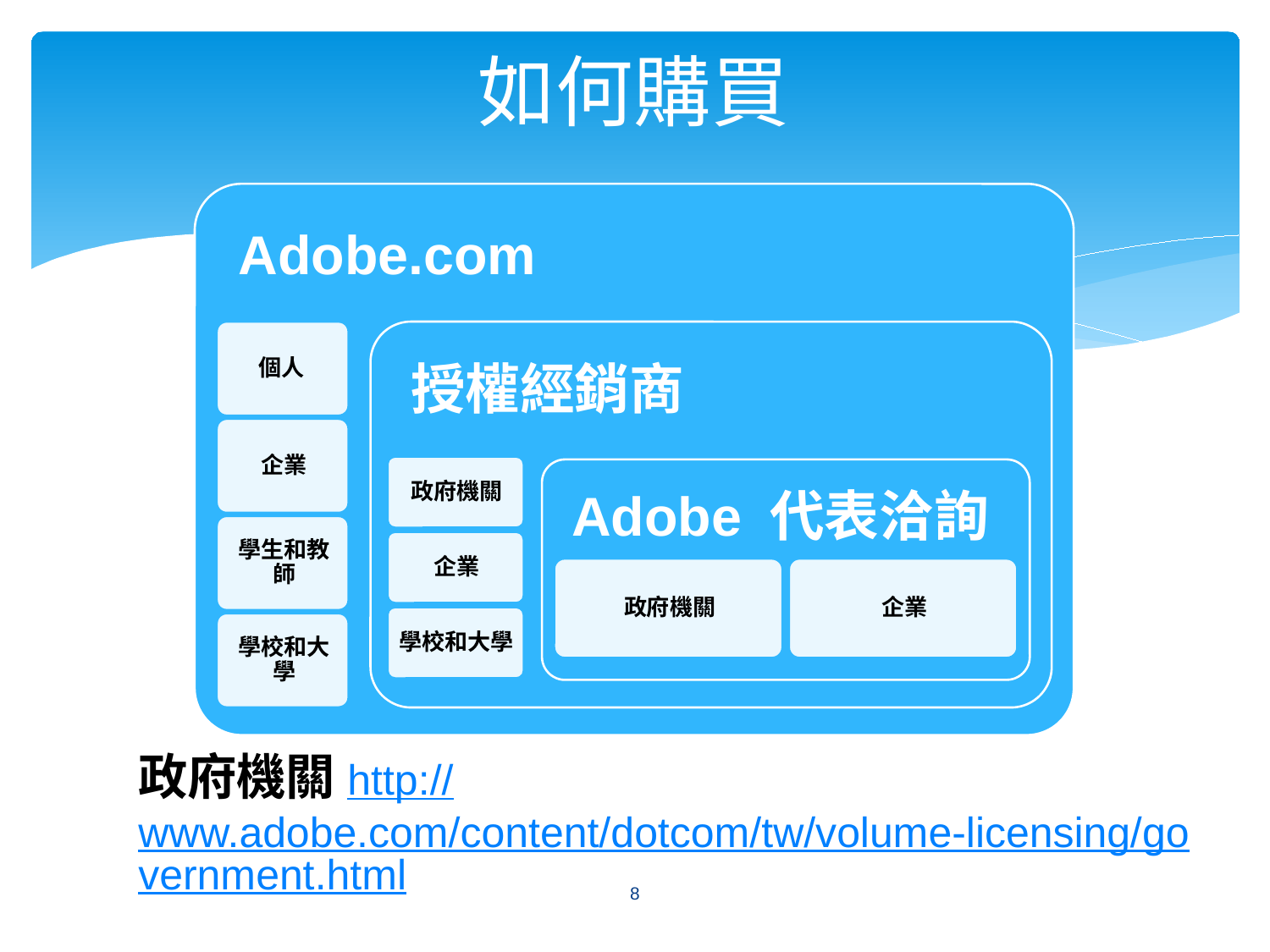

# 如何購買
Adobe.com
個人
企業
學生和教師
學校和大學
授權經銷商
政府機關
企業
學校和大學
Adobe 代表洽詢
政府機關
企業
政府機關http://www.adobe.com/content/dotcom/tw/volume-licensing/government.html
8